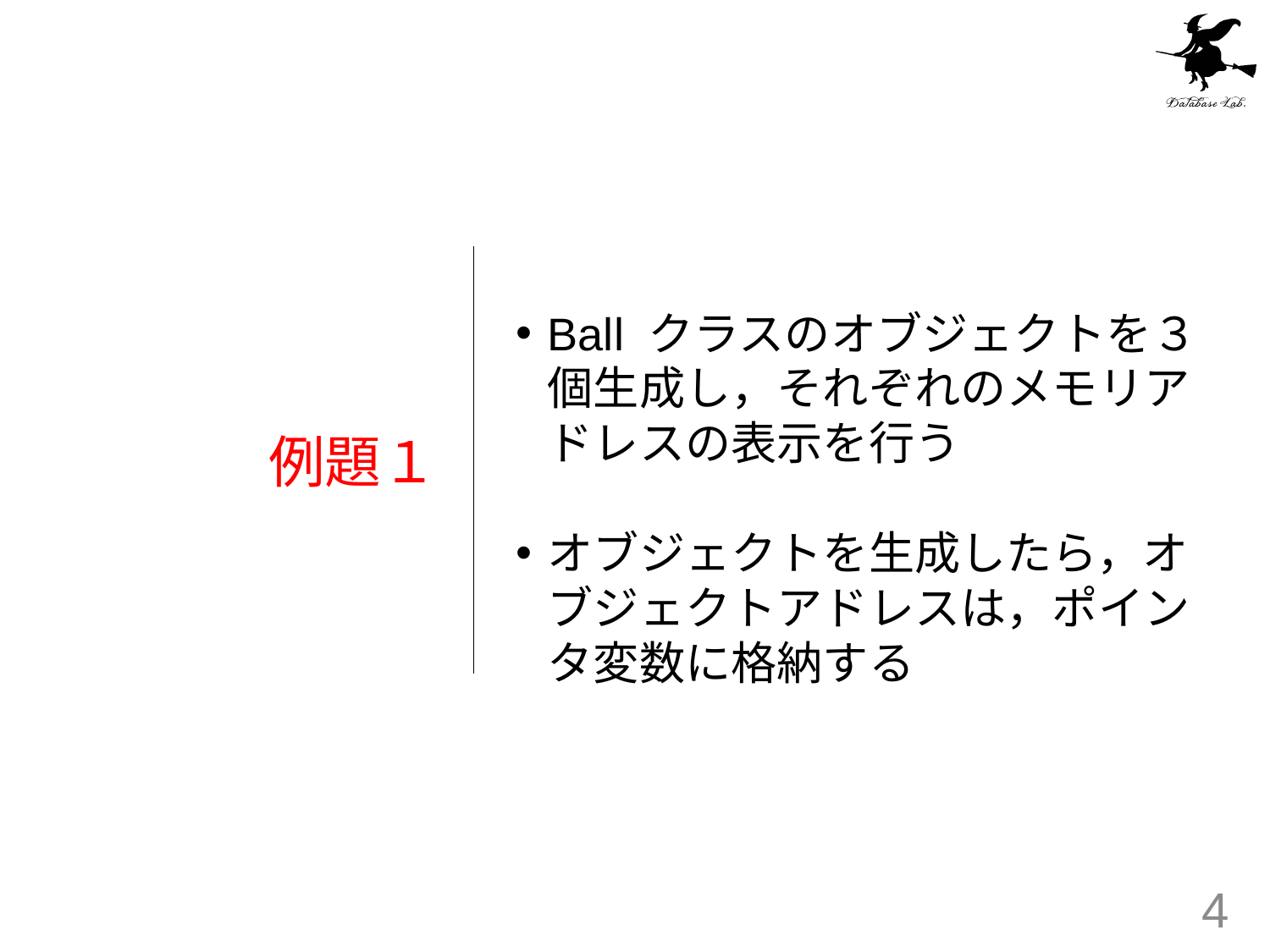

Ball クラスのオブジェクトを３個生成し，それぞれのメモリアドレスの表示を行う

オブジェクトを生成したら，オブジェクトアドレスは，ポインタ変数に格納する
# 例題１
4